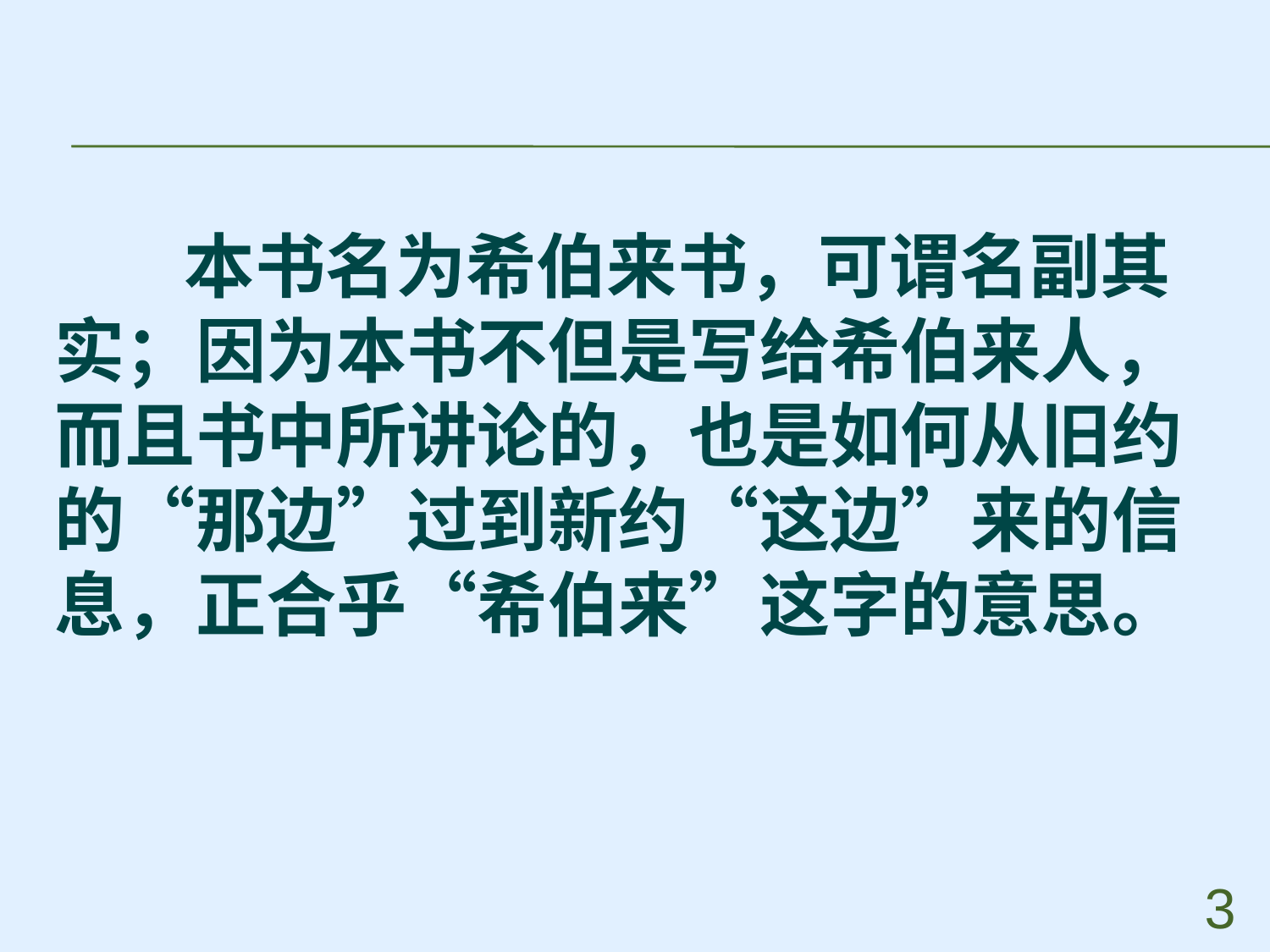

#
       本书名为希伯来书，可谓名副其实；因为本书不但是写给希伯来人，而且书中所讲论的，也是如何从旧约的“那边”过到新约“这边”来的信息，正合乎“希伯来”这字的意思。

3